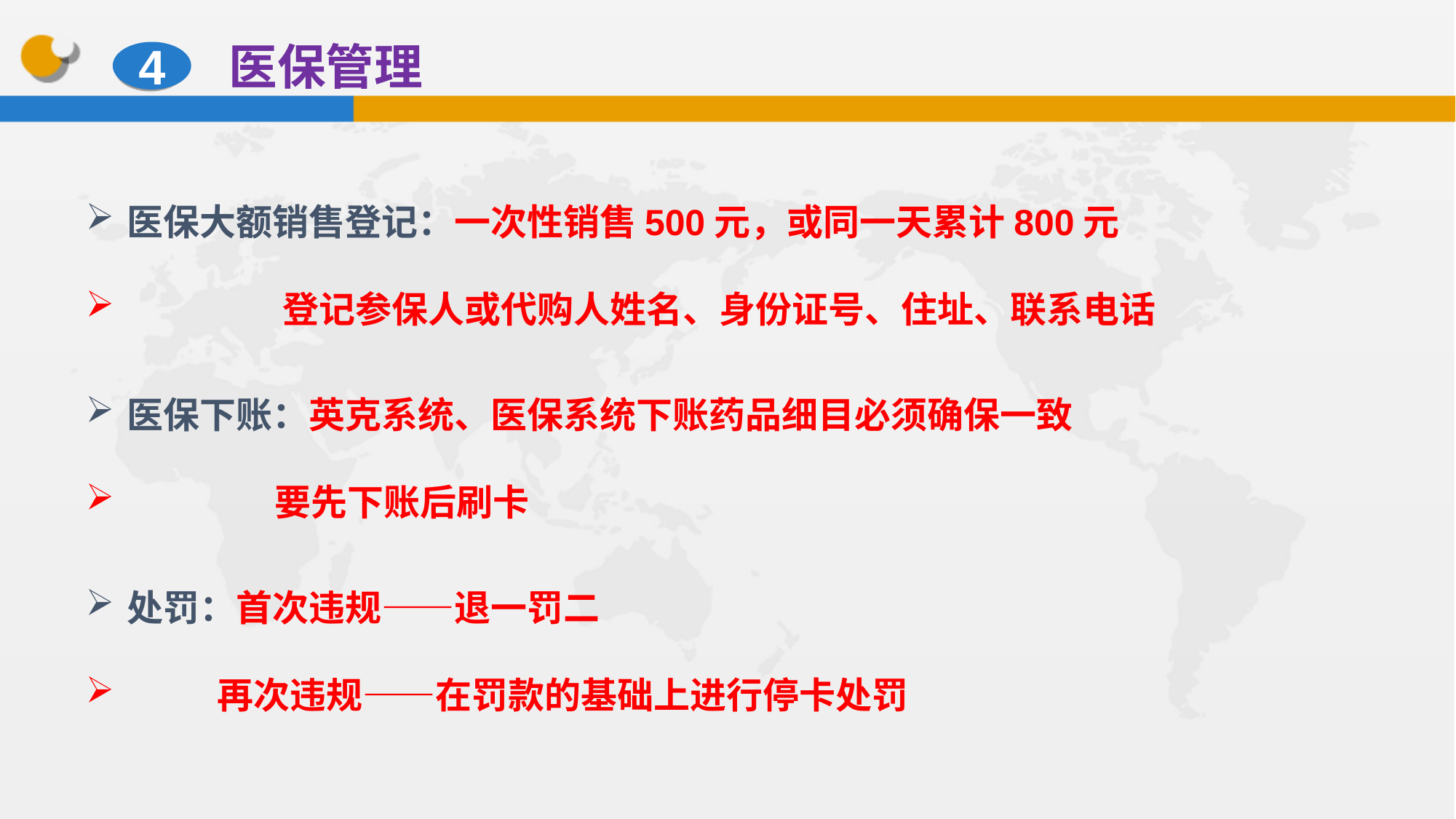

医保管理
4
医保大额销售登记：一次性销售500元，或同一天累计800元
                  登记参保人或代购人姓名、身份证号、住址、联系电话
医保下账：英克系统、医保系统下账药品细目必须确保一致
                 要先下账后刷卡
处罚：首次违规——退一罚二
          再次违规——在罚款的基础上进行停卡处罚
34%